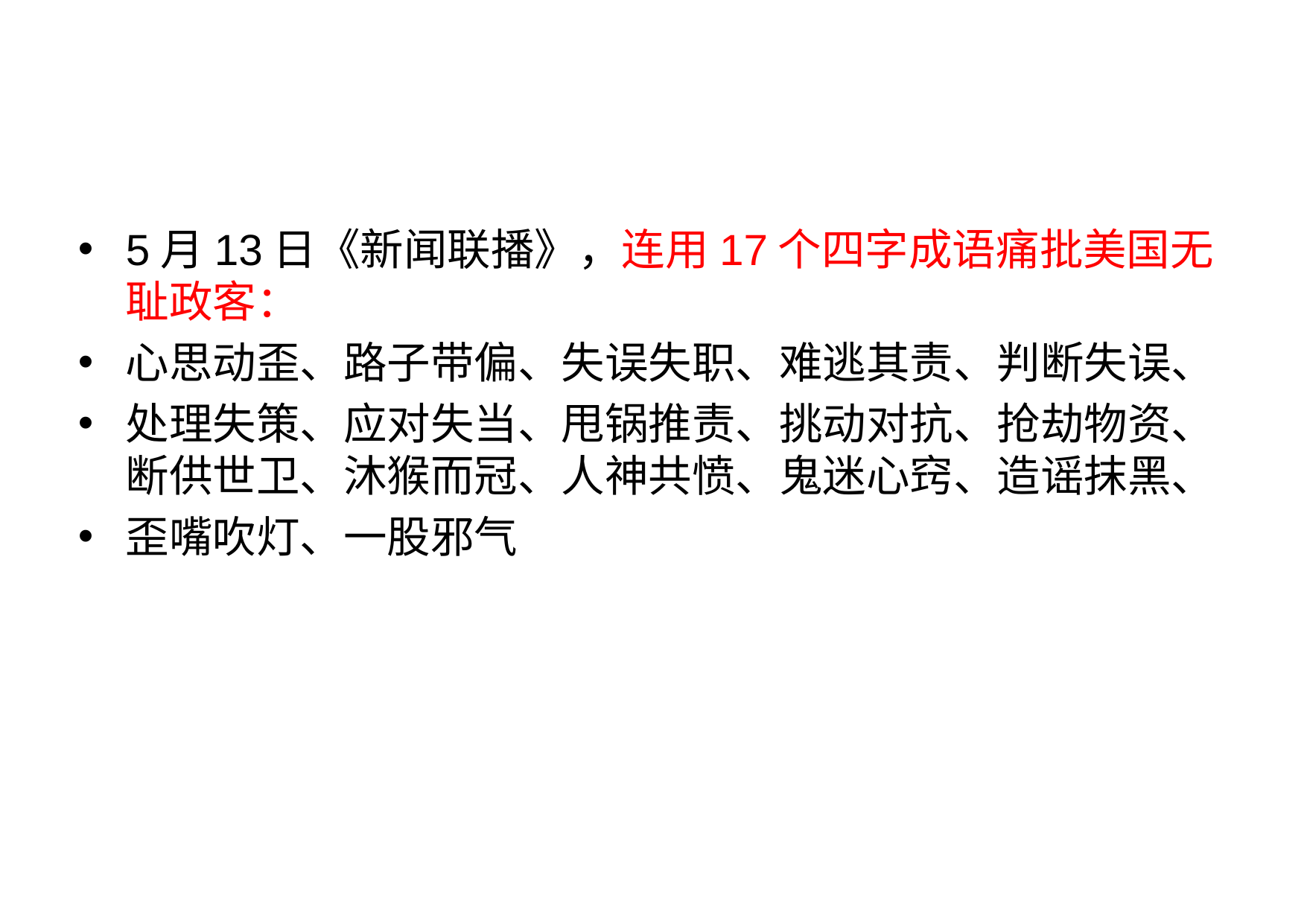

#
5月13日《新闻联播》，连用17个四字成语痛批美国无耻政客：
心思动歪、路子带偏、失误失职、难逃其责、判断失误、
处理失策、应对失当、甩锅推责、挑动对抗、抢劫物资、 断供世卫、沐猴而冠、人神共愤、鬼迷心窍、造谣抹黑、
歪嘴吹灯、一股邪气